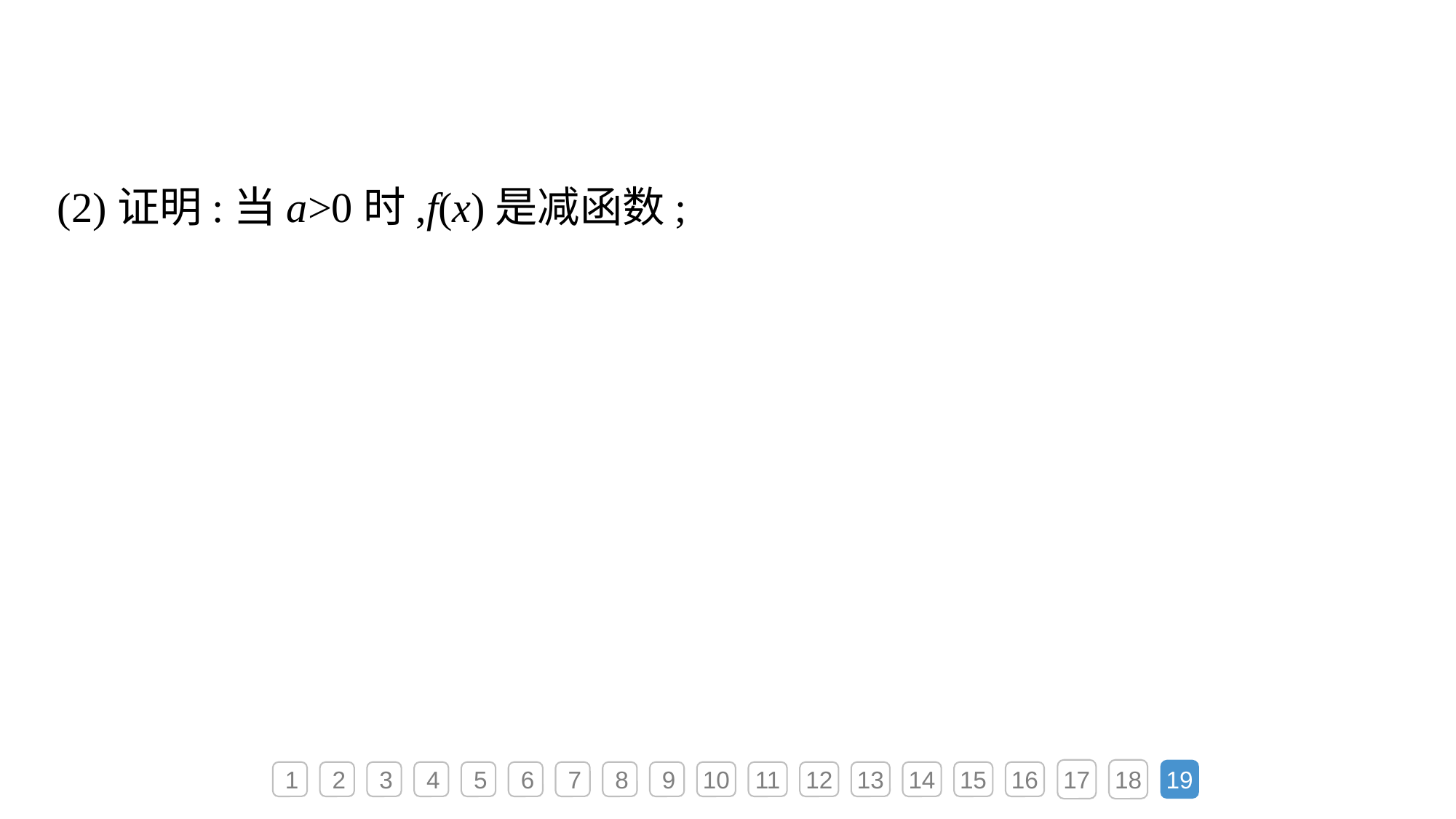

(2)证明:当a>0时,f(x)是减函数;
17
18
19
1
2
3
4
5
6
7
8
9
10
11
12
13
14
15
16